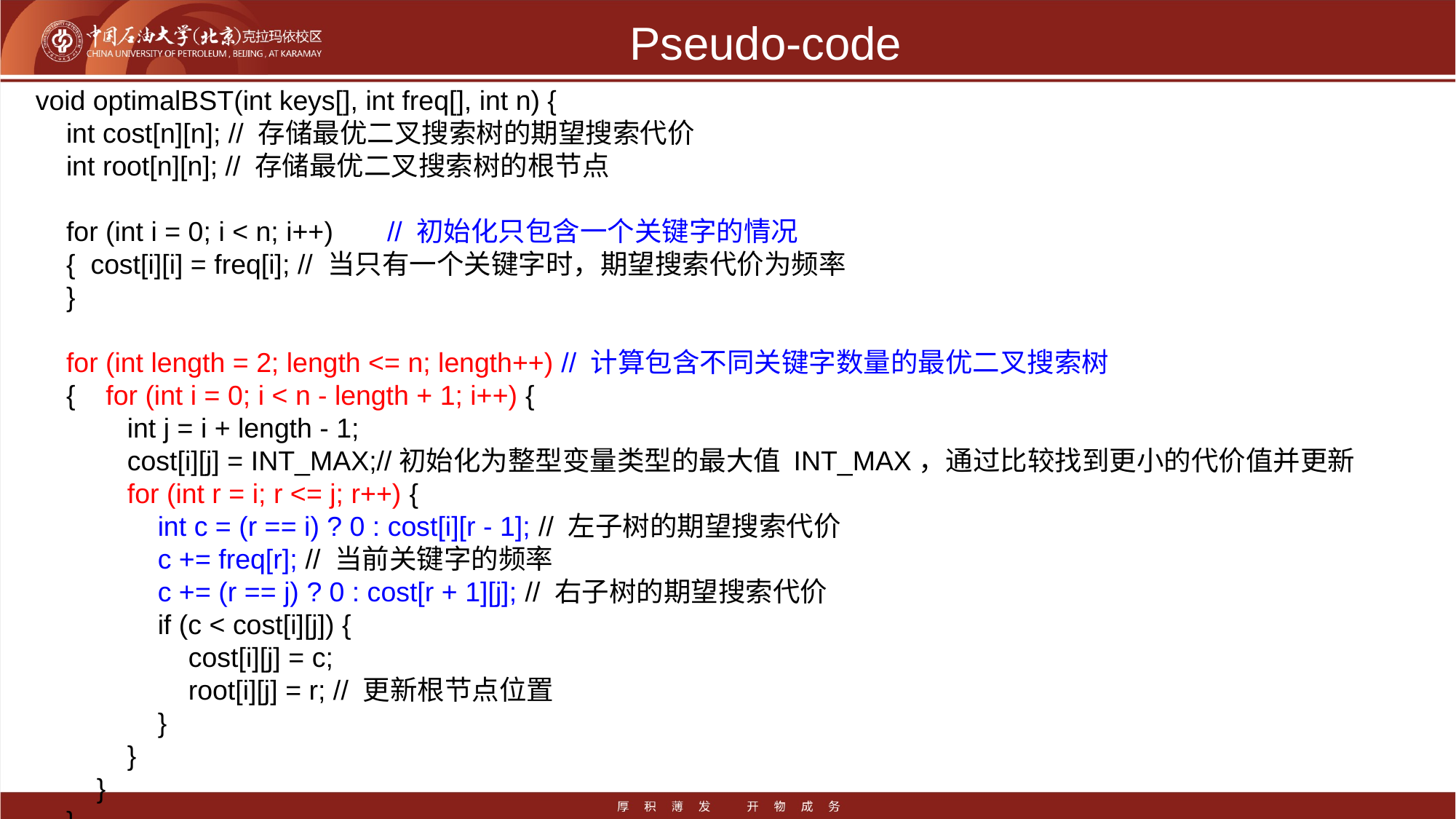

# Pseudo-code
void optimalBST(int keys[], int freq[], int n) {
    int cost[n][n]; // 存储最优二叉搜索树的期望搜索代价
    int root[n][n]; // 存储最优二叉搜索树的根节点

    for (int i = 0; i < n; i++)       // 初始化只包含一个关键字的情况
    {  cost[i][i] = freq[i]; // 当只有一个关键字时，期望搜索代价为频率
    }

    for (int length = 2; length <= n; length++) // 计算包含不同关键字数量的最优二叉搜索树
    {    for (int i = 0; i < n - length + 1; i++) {
            int j = i + length - 1;
            cost[i][j] = INT_MAX;//初始化为整型变量类型的最大值 INT_MAX，通过比较找到更小的代价值并更新
            for (int r = i; r <= j; r++) {
                int c = (r == i) ? 0 : cost[i][r - 1]; // 左子树的期望搜索代价
                c += freq[r]; // 当前关键字的频率
                c += (r == j) ? 0 : cost[r + 1][j]; // 右子树的期望搜索代价
                if (c < cost[i][j]) {
                    cost[i][j] = c;
                    root[i][j] = r; // 更新根节点位置
                }
            }
        }
    }